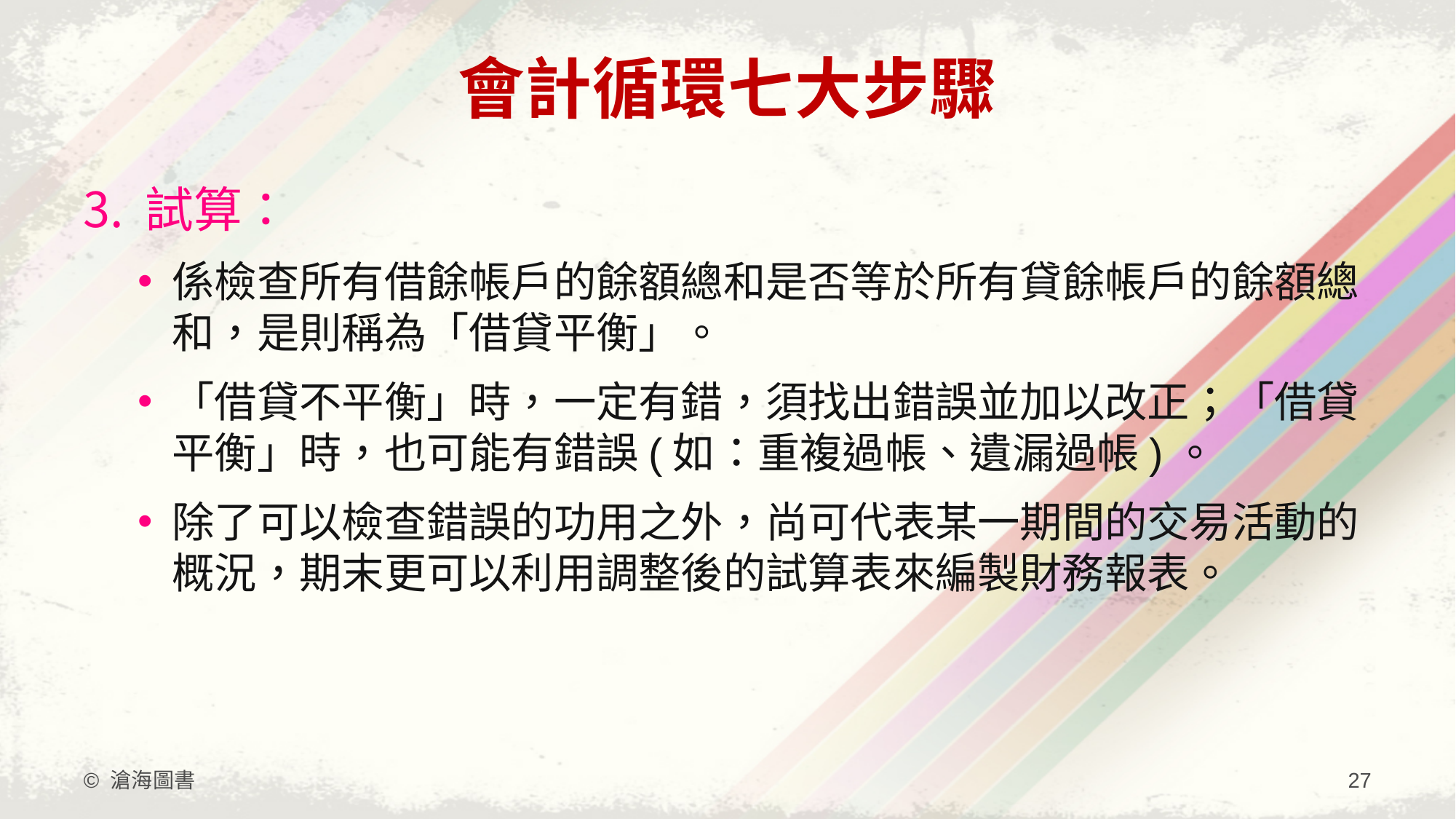

# 會計循環七大步驟
試算：
係檢查所有借餘帳戶的餘額總和是否等於所有貸餘帳戶的餘額總和，是則稱為「借貸平衡」。
「借貸不平衡」時，一定有錯，須找出錯誤並加以改正；「借貸平衡」時，也可能有錯誤(如：重複過帳、遺漏過帳)。
除了可以檢查錯誤的功用之外，尚可代表某一期間的交易活動的概況，期末更可以利用調整後的試算表來編製財務報表。

© 滄海圖書
27